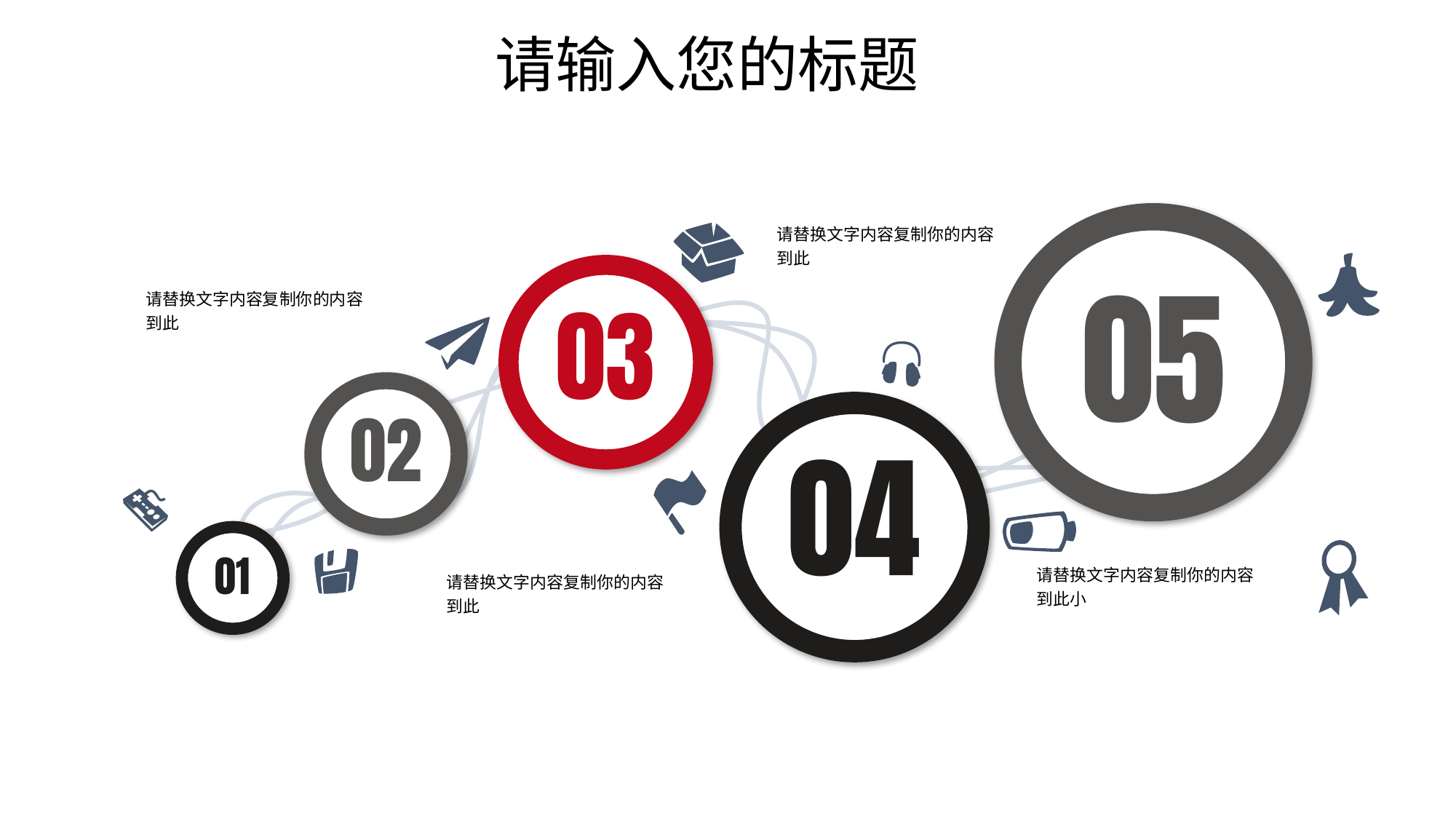

请输入您的标题
请替换文字内容复制你的内容到此

05

03

02

04

01

请替换文字内容复制你的内容到此
请替换文字内容复制你的内容到此小
请替换文字内容复制你的内容到此